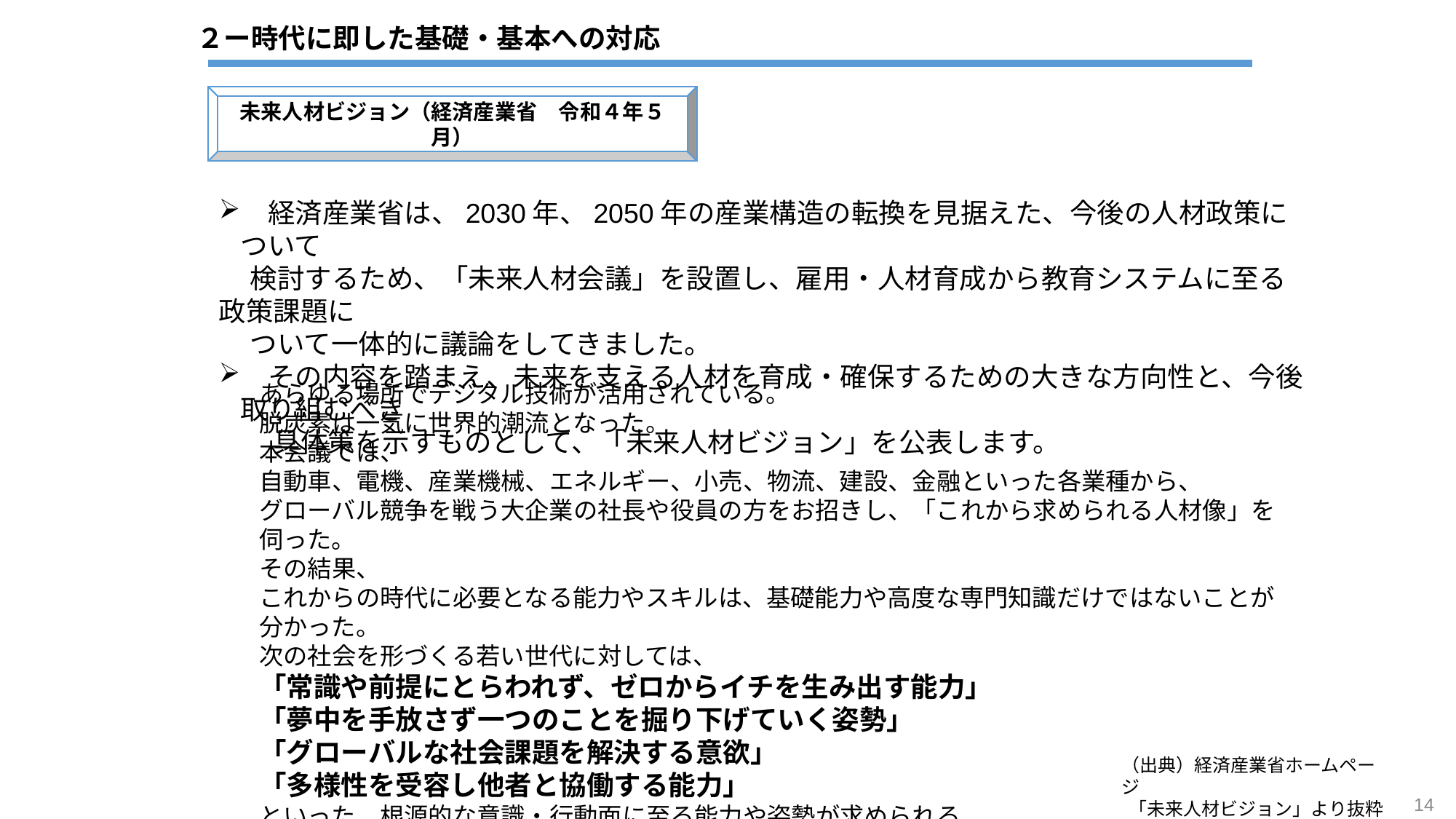

２ー時代に即した基礎・基本への対応
未来人材ビジョン（経済産業省　令和４年５月）
　経済産業省は、2030年、2050年の産業構造の転換を見据えた、今後の人材政策について
    検討するため、「未来人材会議」を設置し、雇用・人材育成から教育システムに至る政策課題に
    ついて一体的に議論をしてきました。
　その内容を踏まえ、未来を支える人材を育成・確保するための大きな方向性と、今後取り組むべき
　　具体策を示すものとして、「未来人材ビジョン」を公表します。
あらゆる場所でデジタル技術が活用されている。
脱炭素は一気に世界的潮流となった。
本会議では、
自動車、電機、産業機械、エネルギー、小売、物流、建設、金融といった各業種から、
グローバル競争を戦う大企業の社長や役員の方をお招きし、「これから求められる人材像」を伺った。
その結果、
これからの時代に必要となる能力やスキルは、基礎能力や高度な専門知識だけではないことが分かった。
次の社会を形づくる若い世代に対しては、
「常識や前提にとらわれず、ゼロからイチを生み出す能力」
「夢中を手放さず一つのことを掘り下げていく姿勢」
「グローバルな社会課題を解決する意欲」
「多様性を受容し他者と協働する能力」
といった、根源的な意識・行動面に至る能力や姿勢が求められる。
（出典）経済産業省ホームページ
「未来人材ビジョン」より抜粋
14